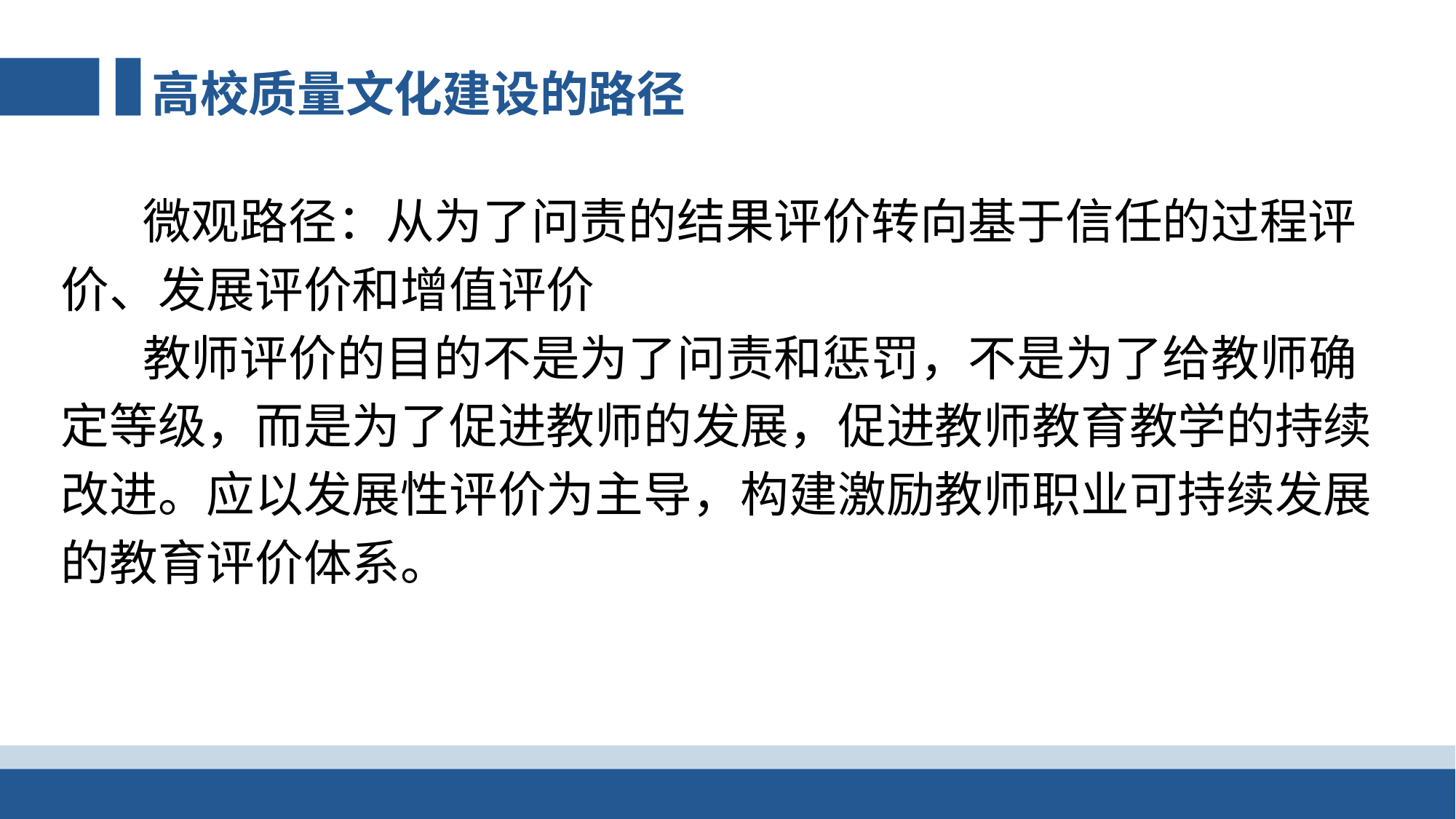

高校质量文化建设的路径
  微观路径：从为了问责的结果评价转向基于信任的过程评价、发展评价和增值评价
  教师评价的目的不是为了问责和惩罚，不是为了给教师确定等级，而是为了促进教师的发展，促进教师教育教学的持续改进。应以发展性评价为主导，构建激励教师职业可持续发展的教育评价体系。